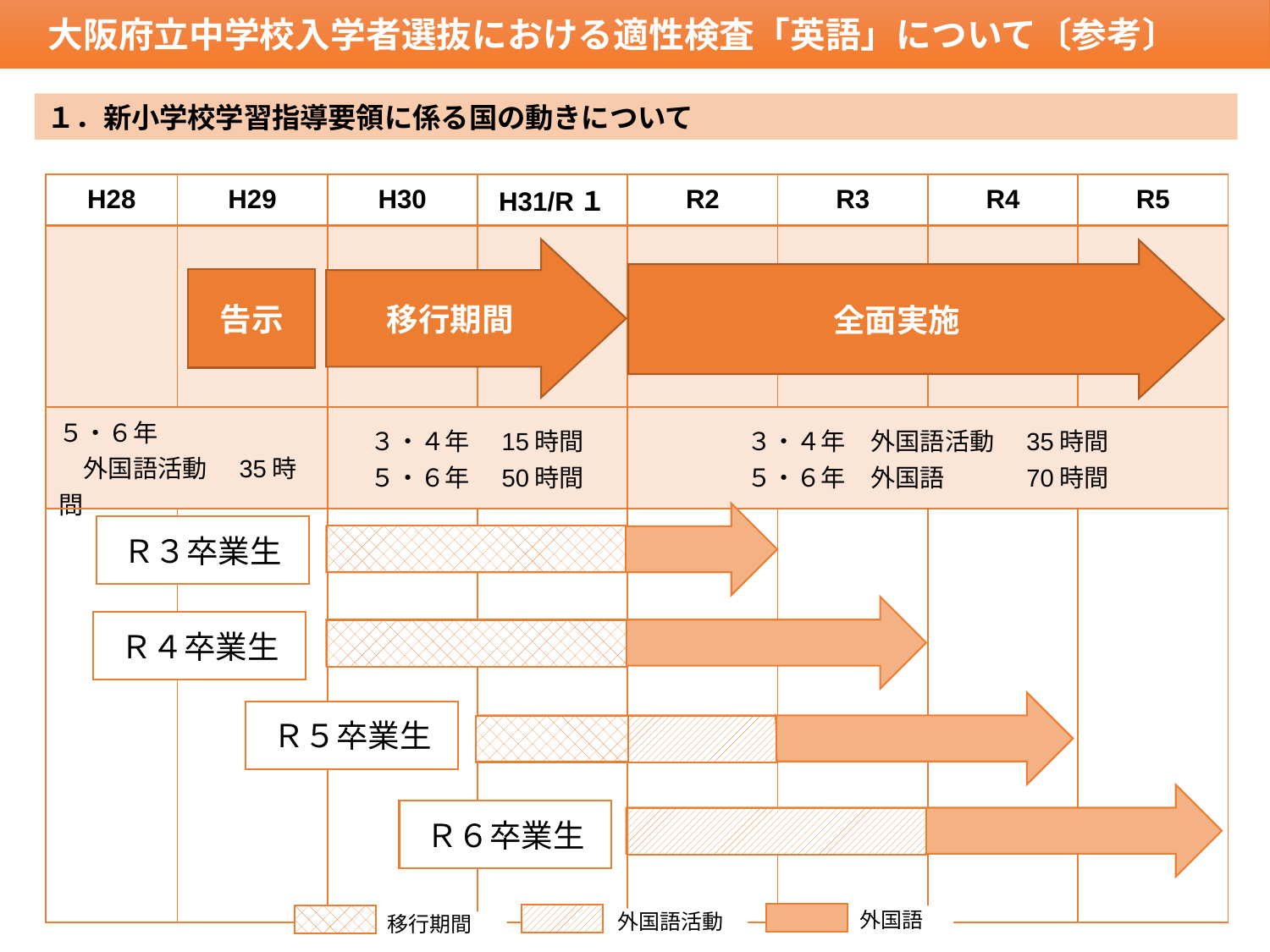

大阪府立中学校入学者選抜における適性検査「英語」について〔参考〕
１．新小学校学習指導要領に係る国の動きについて
| H28 | H29 | H30 | H31/R１ | R2 | R3 | R4 | R5 |
| --- | --- | --- | --- | --- | --- | --- | --- |
|  |  |  |  |  |  |  |  |
| ５・６年　 　外国語活動　35時間 |  | ３・４年　15時間 ５・６年　50時間 |  | ３・４年　外国語活動　35時間 ５・６年　外国語　　　70時間 |  |  |  |
|  |  |  |  |  |  |  |  |
移行期間
全面実施
告示

Ｒ３卒業生

Ｒ４卒業生

Ｒ５卒業生

Ｒ６卒業生

外国語

外国語活動
移行期間